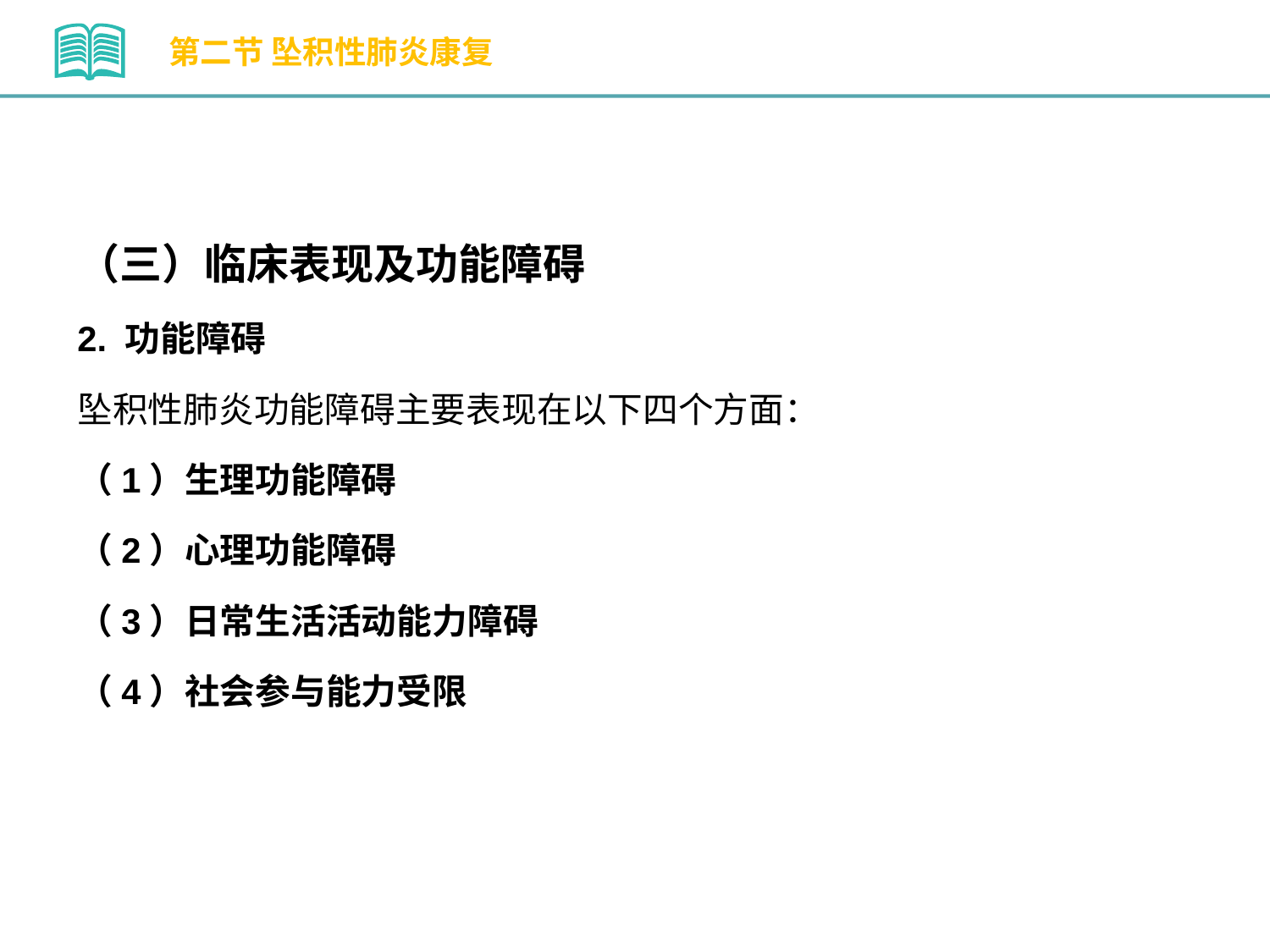

第二节 坠积性肺炎康复
（三）临床表现及功能障碍
2. 功能障碍
坠积性肺炎功能障碍主要表现在以下四个方面：
（1）生理功能障碍
（2）心理功能障碍
（3）日常生活活动能力障碍
（4）社会参与能力受限